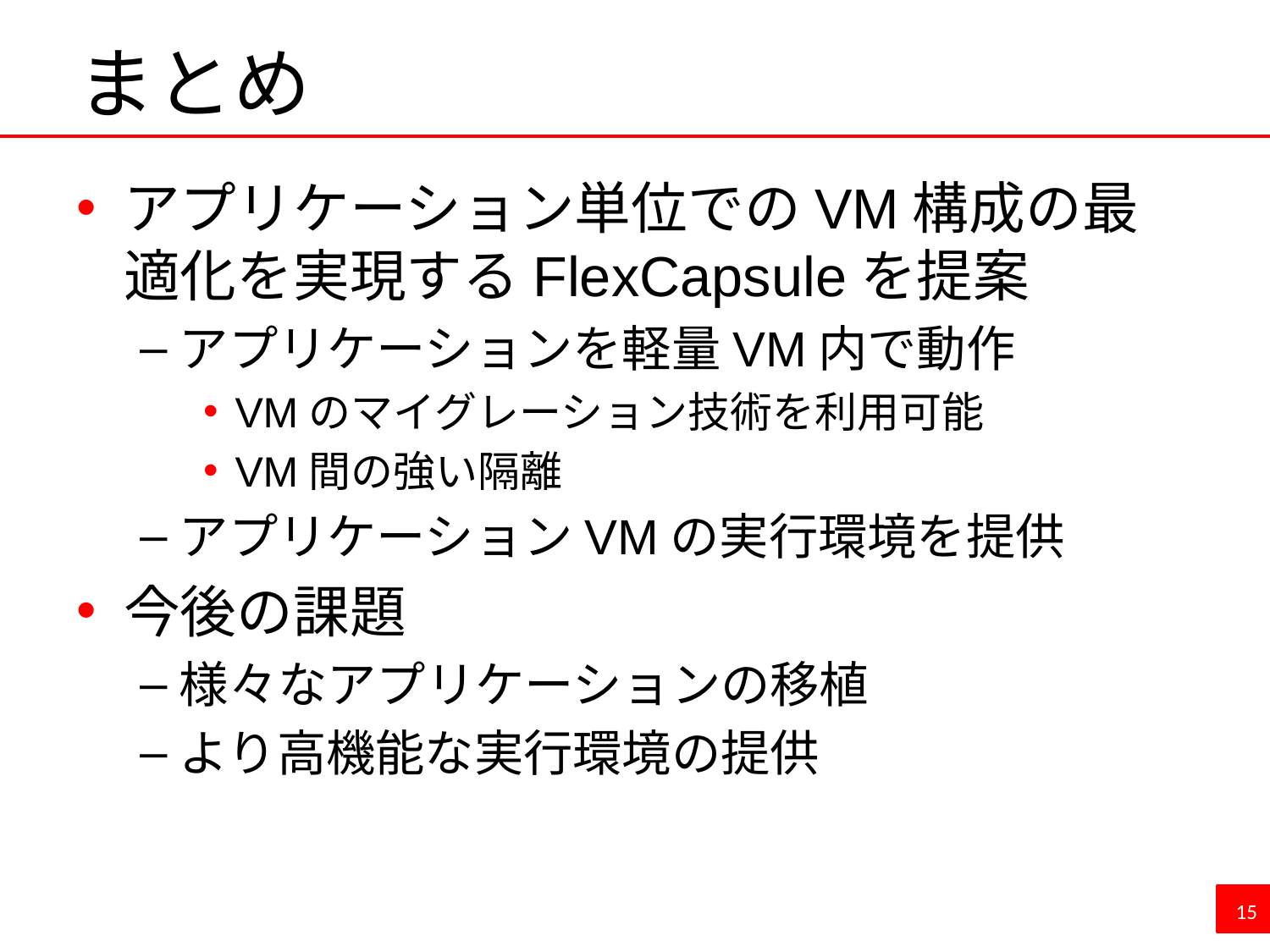

# まとめ
アプリケーション単位でのVM構成の最適化を実現するFlexCapsuleを提案
アプリケーションを軽量VM内で動作
VMのマイグレーション技術を利用可能
VM間の強い隔離
アプリケーションVMの実行環境を提供
今後の課題
様々なアプリケーションの移植
より高機能な実行環境の提供
15